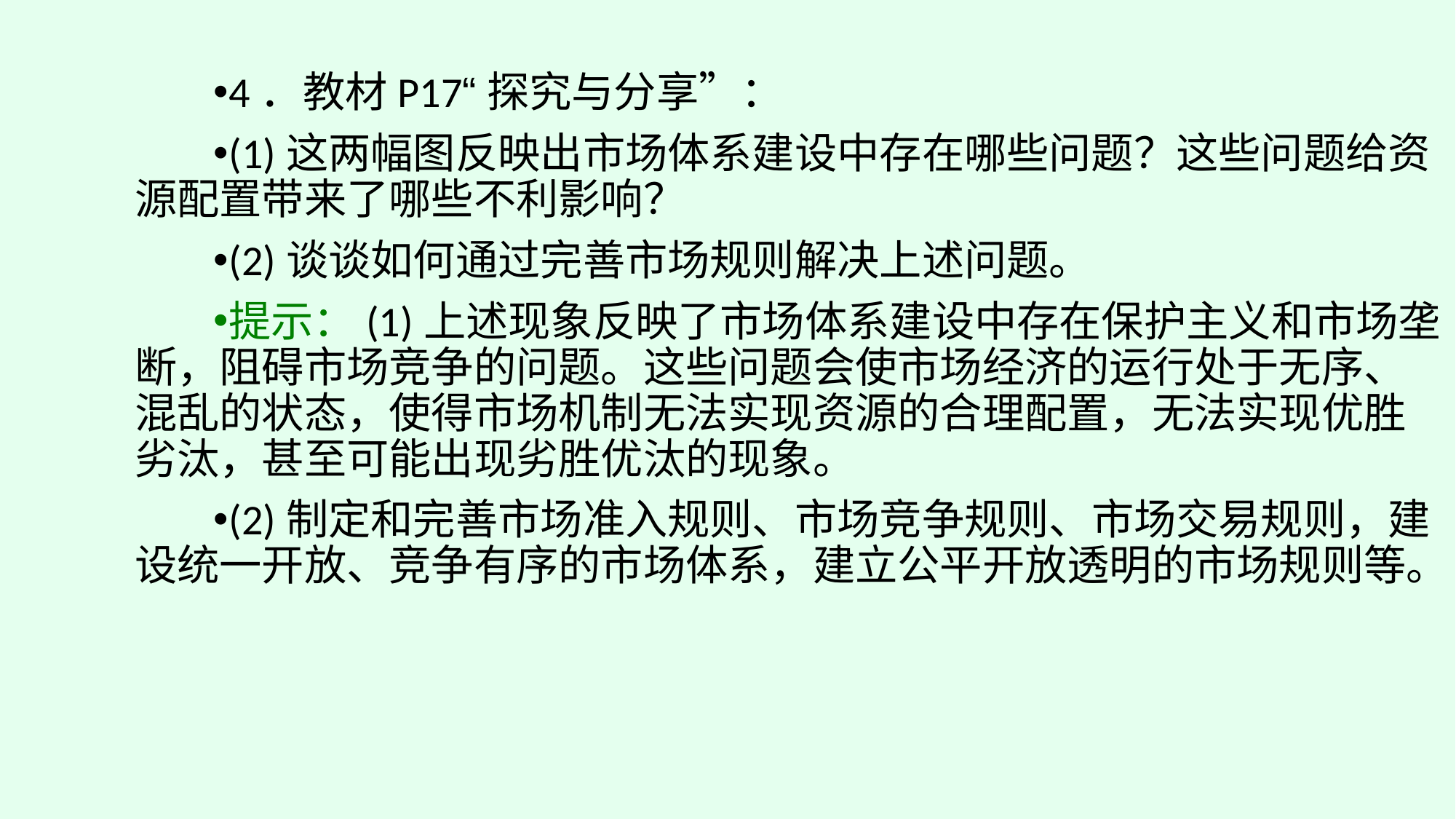

4．教材P17“探究与分享”：
(1)这两幅图反映出市场体系建设中存在哪些问题？这些问题给资源配置带来了哪些不利影响？
(2)谈谈如何通过完善市场规则解决上述问题。
提示：(1)上述现象反映了市场体系建设中存在保护主义和市场垄断，阻碍市场竞争的问题。这些问题会使市场经济的运行处于无序、混乱的状态，使得市场机制无法实现资源的合理配置，无法实现优胜劣汰，甚至可能出现劣胜优汰的现象。
(2)制定和完善市场准入规则、市场竞争规则、市场交易规则，建设统一开放、竞争有序的市场体系，建立公平开放透明的市场规则等。